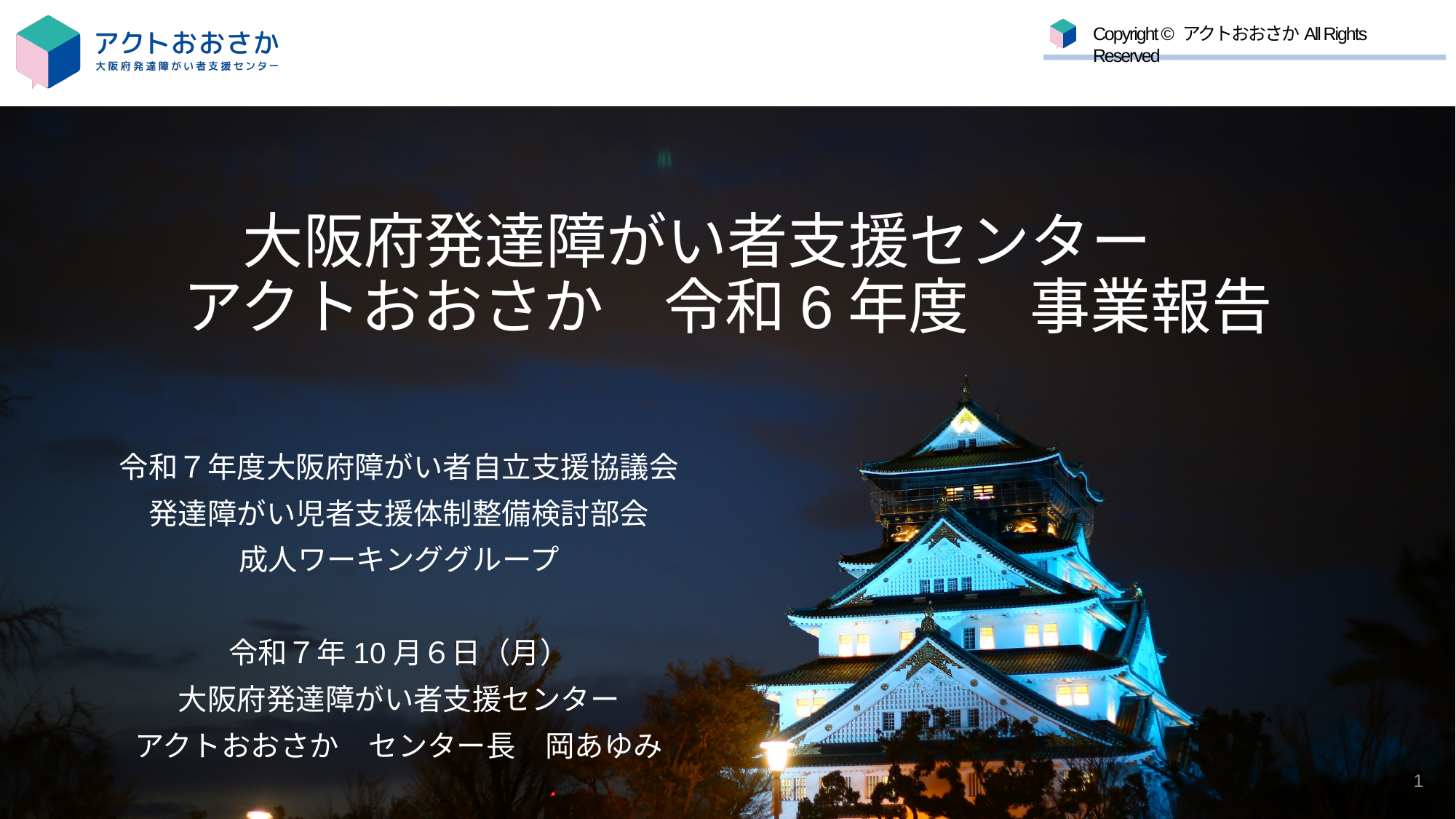

# 大阪府発達障がい者支援センター　 アクトおおさか　令和6年度　事業報告
令和７年度大阪府障がい者自立支援協議会
発達障がい児者支援体制整備検討部会
成人ワーキンググループ

令和７年10月６日（月）
大阪府発達障がい者支援センター
アクトおおさか　センター長　岡あゆみ
1